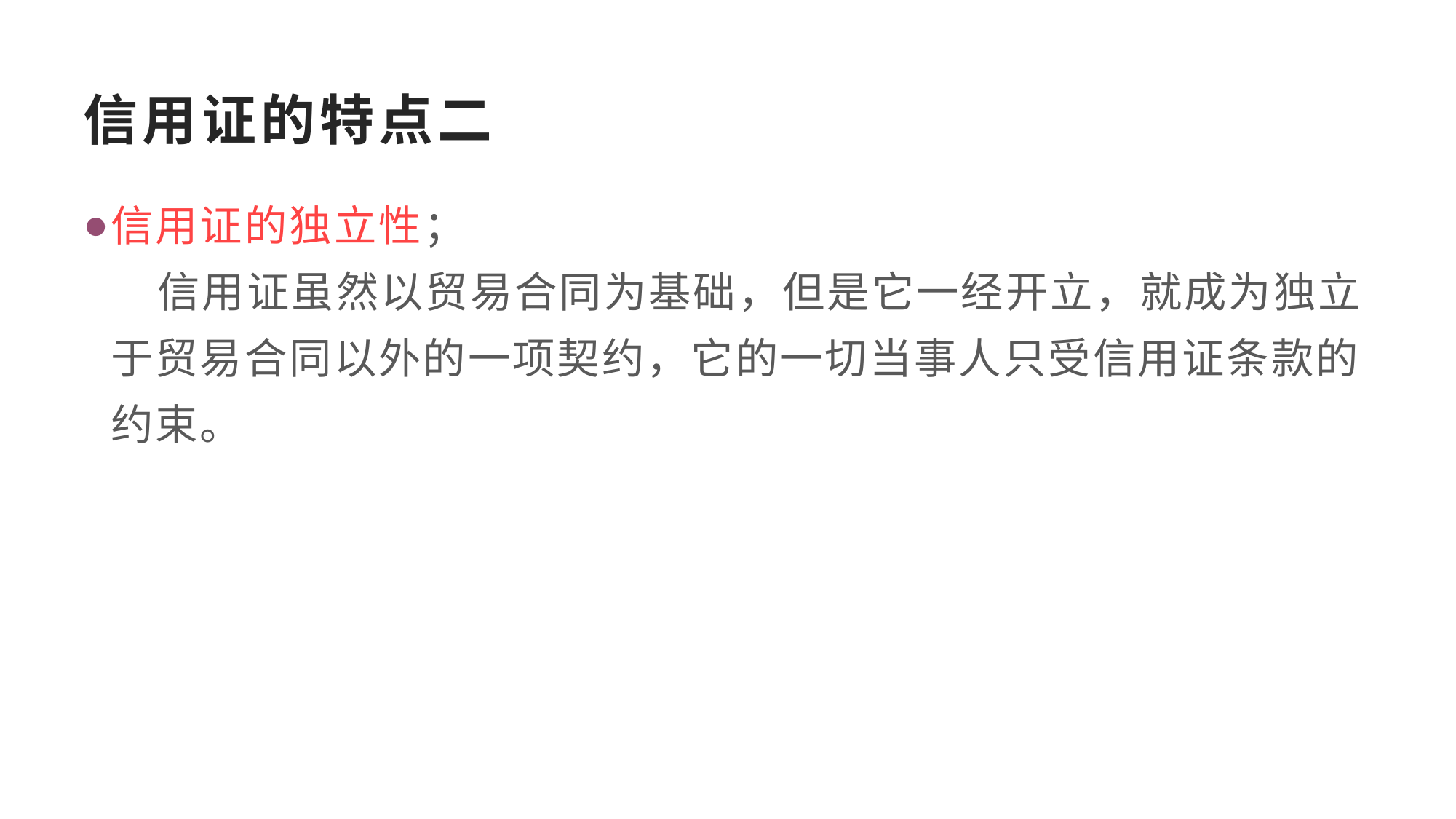

信用证的特点二
信用证的独立性；
    信用证虽然以贸易合同为基础，但是它一经开立，就成为独立于贸易合同以外的一项契约，它的一切当事人只受信用证条款的约束。